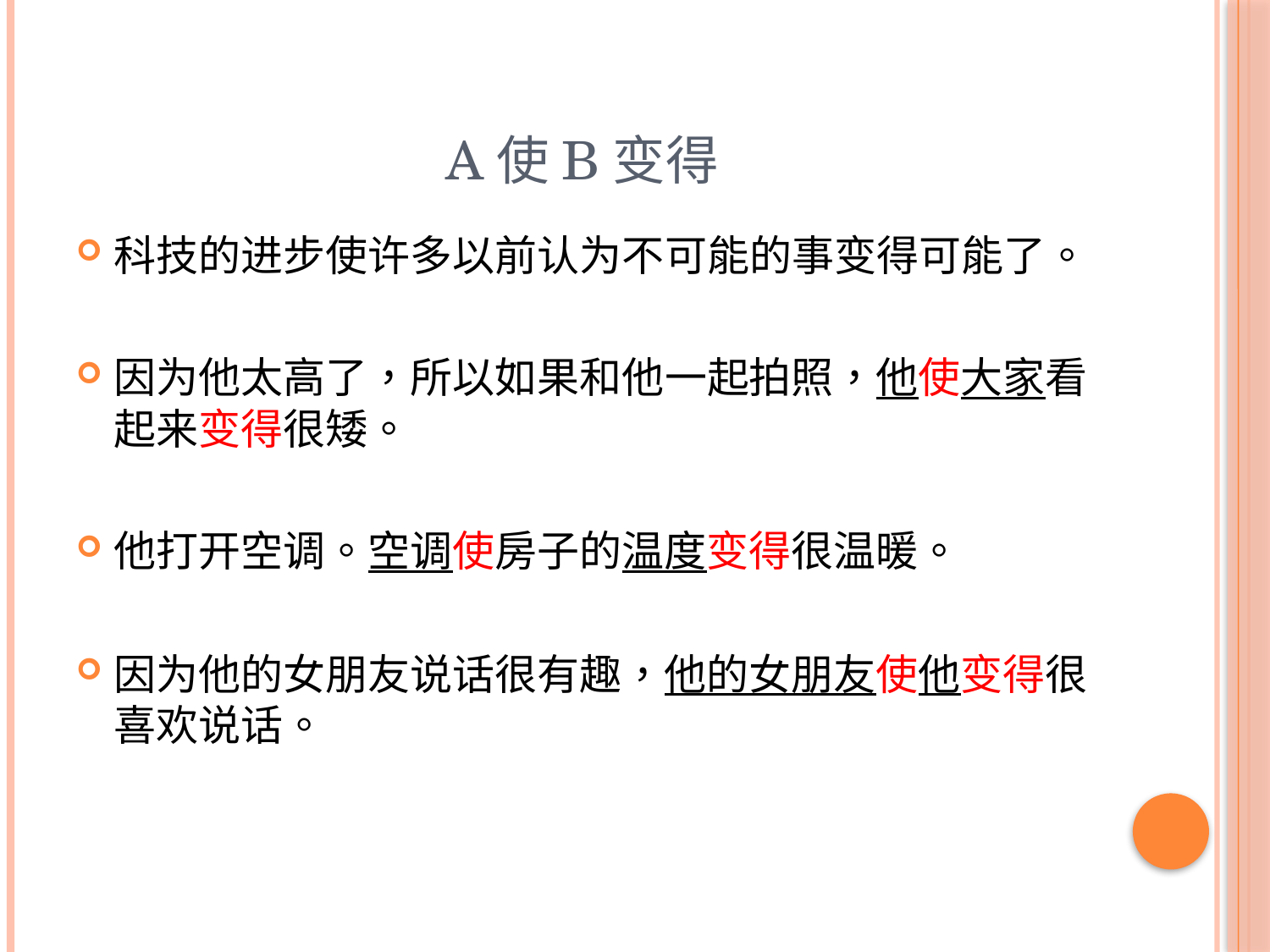

# A使B变得
科技的进步使许多以前认为不可能的事变得可能了。

因为他太高了，所以如果和他一起拍照，他使大家看起来变得很矮。

他打开空调。空调使房子的温度变得很温暖。

因为他的女朋友说话很有趣，他的女朋友使他变得很喜欢说话。